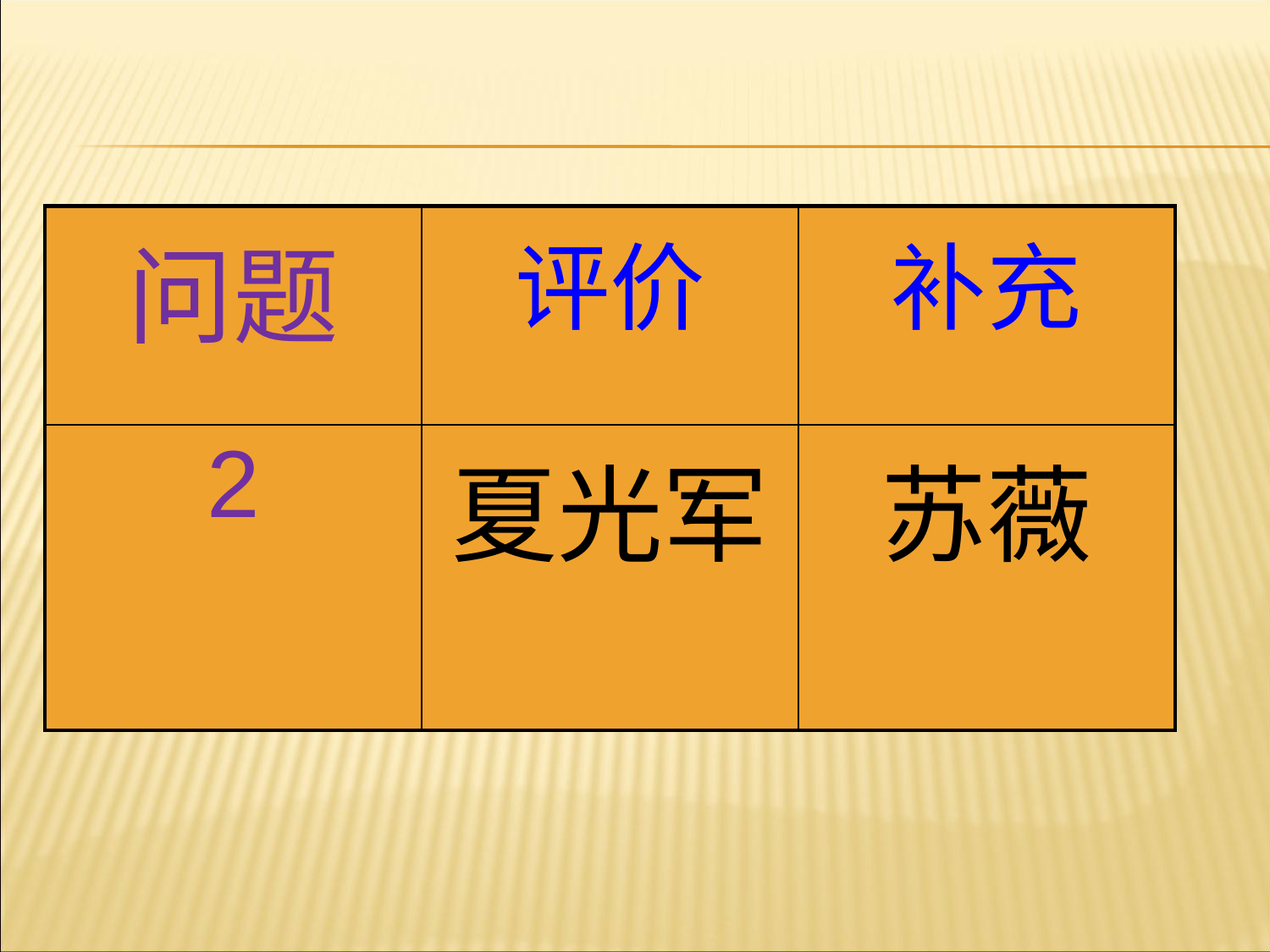

| 问题 | 评价 | 补充 |
| --- | --- | --- |
| 2 | 夏光军 | 苏薇 |